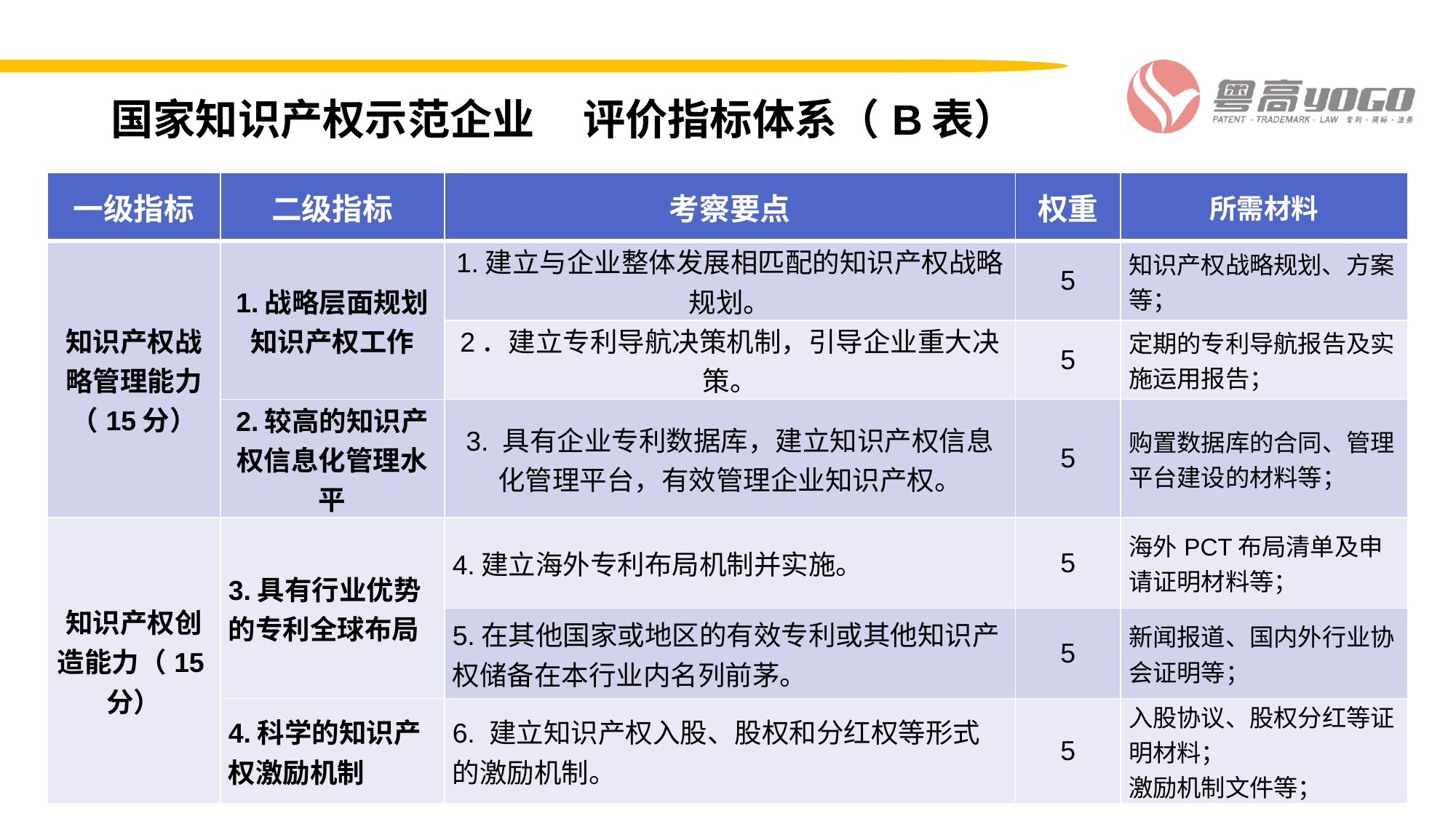

国家知识产权示范企业     评价指标体系（B表）
| 一级指标 | 二级指标 | 考察要点 | 权重 | 所需材料 |
| --- | --- | --- | --- | --- |
| 知识产权战略管理能力（15分） | 1.战略层面规划知识产权工作 | 1.建立与企业整体发展相匹配的知识产权战略规划。 | 5 | 知识产权战略规划、方案等； |
|  |  | 2．建立专利导航决策机制，引导企业重大决策。 | 5 | 定期的专利导航报告及实施运用报告； |
|  | 2.较高的知识产权信息化管理水平 | 3. 具有企业专利数据库，建立知识产权信息化管理平台，有效管理企业知识产权。 | 5 | 购置数据库的合同、管理平台建设的材料等； |
| 知识产权创造能力（15分） | 3.具有行业优势的专利全球布局 | 4.建立海外专利布局机制并实施。 | 5 | 海外PCT布局清单及申请证明材料等； |
|  |  | 5.在其他国家或地区的有效专利或其他知识产权储备在本行业内名列前茅。 | 5 | 新闻报道、国内外行业协会证明等； |
|  | 4.科学的知识产权激励机制 | 6. 建立知识产权入股、股权和分红权等形式的激励机制。 | 5 | 入股协议、股权分红等证明材料； 激励机制文件等； |